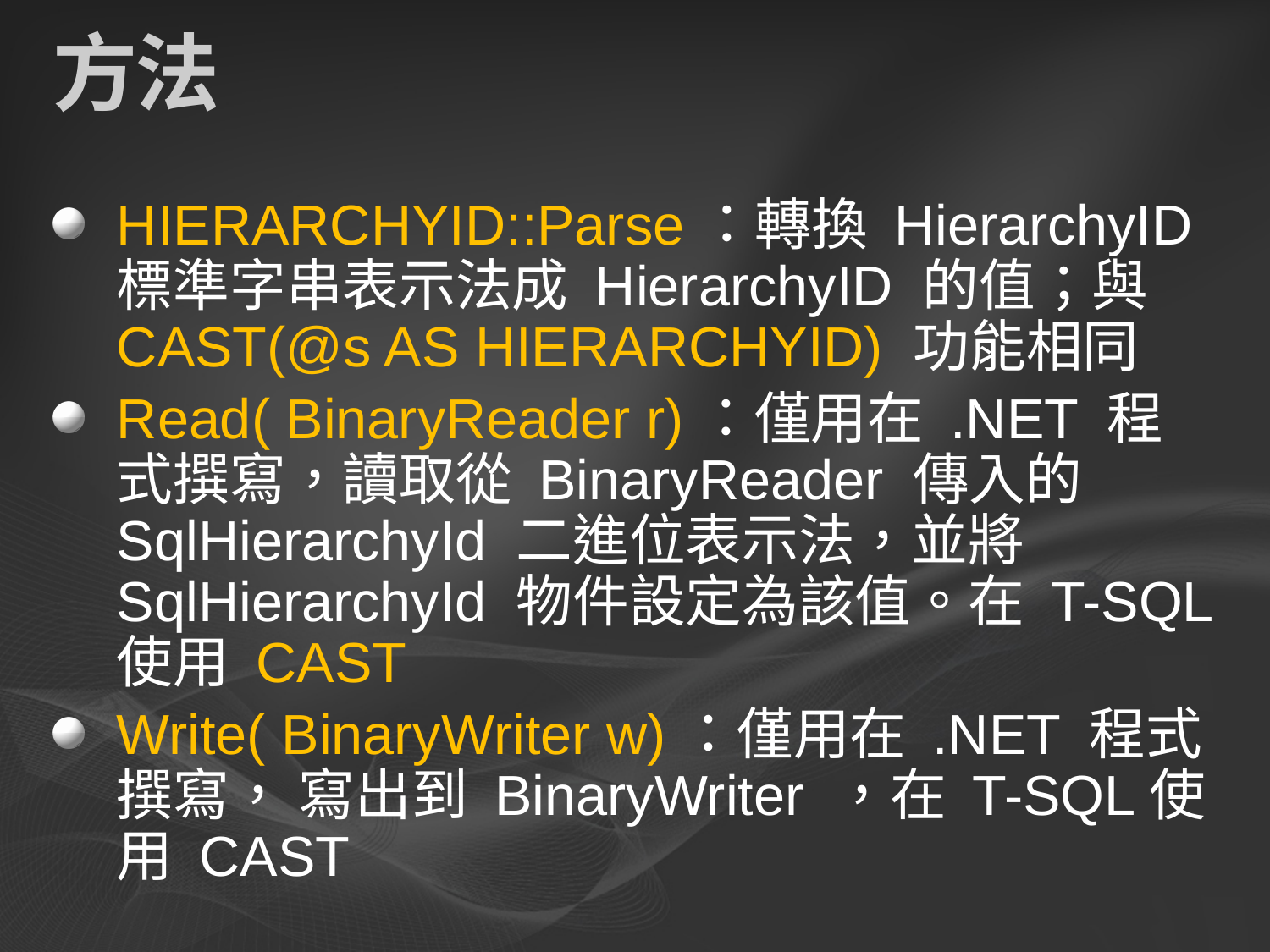

# 方法
HIERARCHYID::Parse：轉換 HierarchyID 標準字串表示法成 HierarchyID 的值；與
CAST(@s AS HIERARCHYID) 功能相同
Read( BinaryReader r)：僅用在 .NET 程式撰寫，讀取從 BinaryReader 傳入的SqlHierarchyId 二進位表示法，並將 SqlHierarchyId 物件設定為該值。在 T-SQL 使用 CAST
Write( BinaryWriter w)：僅用在 .NET 程式撰寫， 寫出到 BinaryWriter ，在 T-SQL使用 CAST